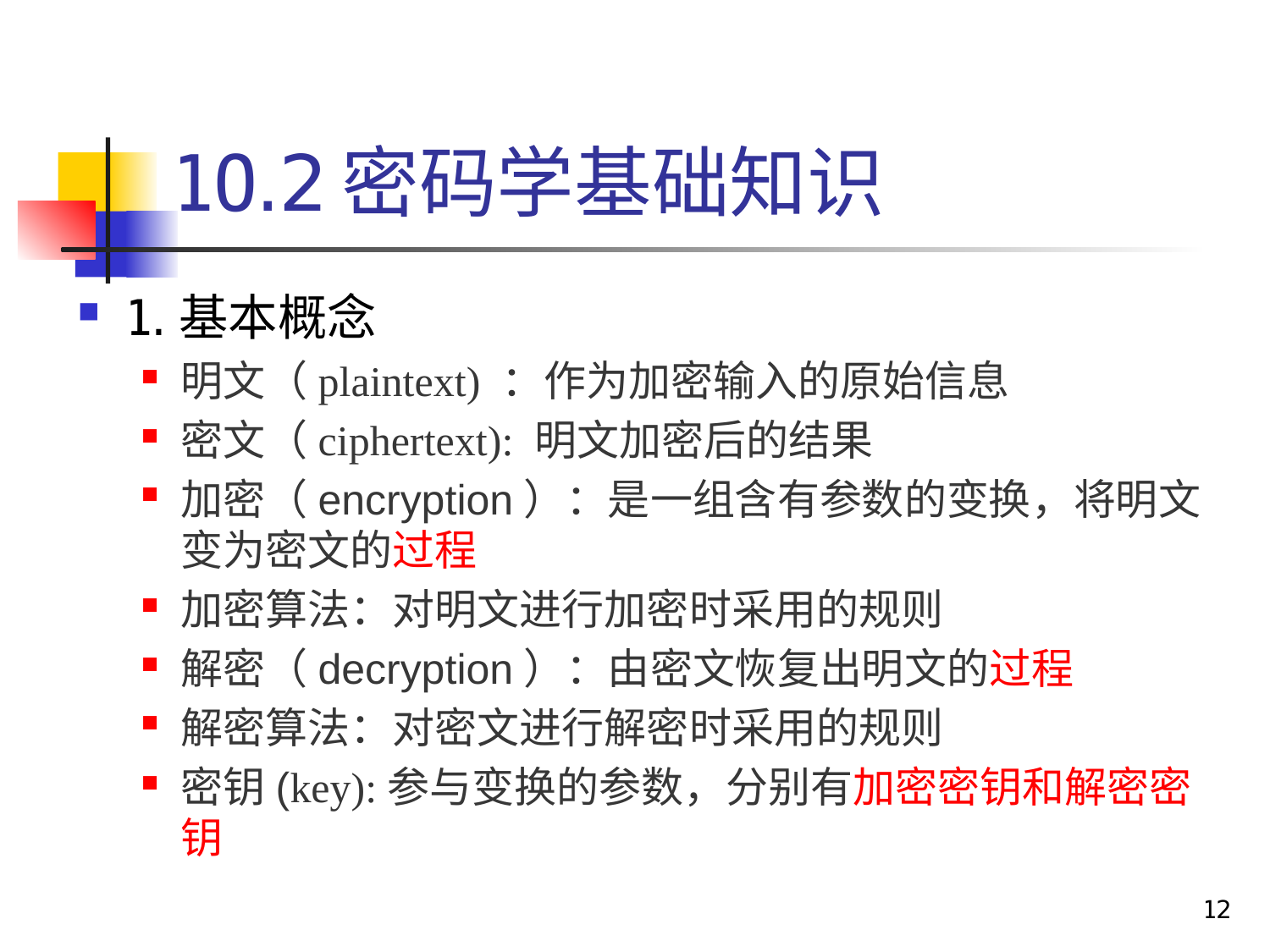

# 10.2密码学基础知识
1.基本概念
明文（plaintext) ：作为加密输入的原始信息
密文（ciphertext): 明文加密后的结果
加密（encryption）：是一组含有参数的变换，将明文变为密文的过程
加密算法：对明文进行加密时采用的规则
解密（decryption）：由密文恢复出明文的过程
解密算法：对密文进行解密时采用的规则
密钥(key):参与变换的参数，分别有加密密钥和解密密钥

12